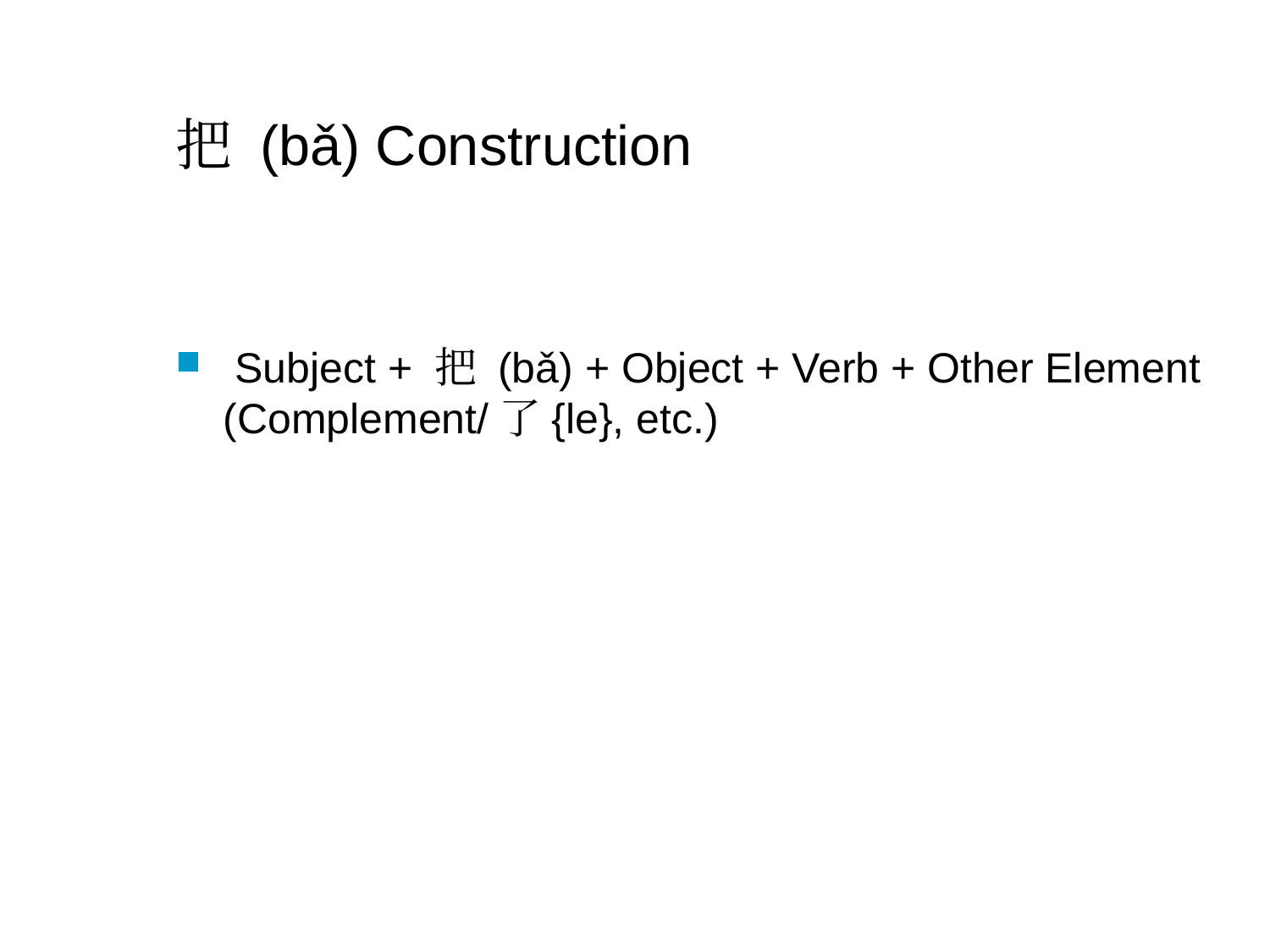

# 把 (bǎ) Construction

 Subject + 把 (bǎ) + Object + Verb + Other Element (Complement/了{le}, etc.)